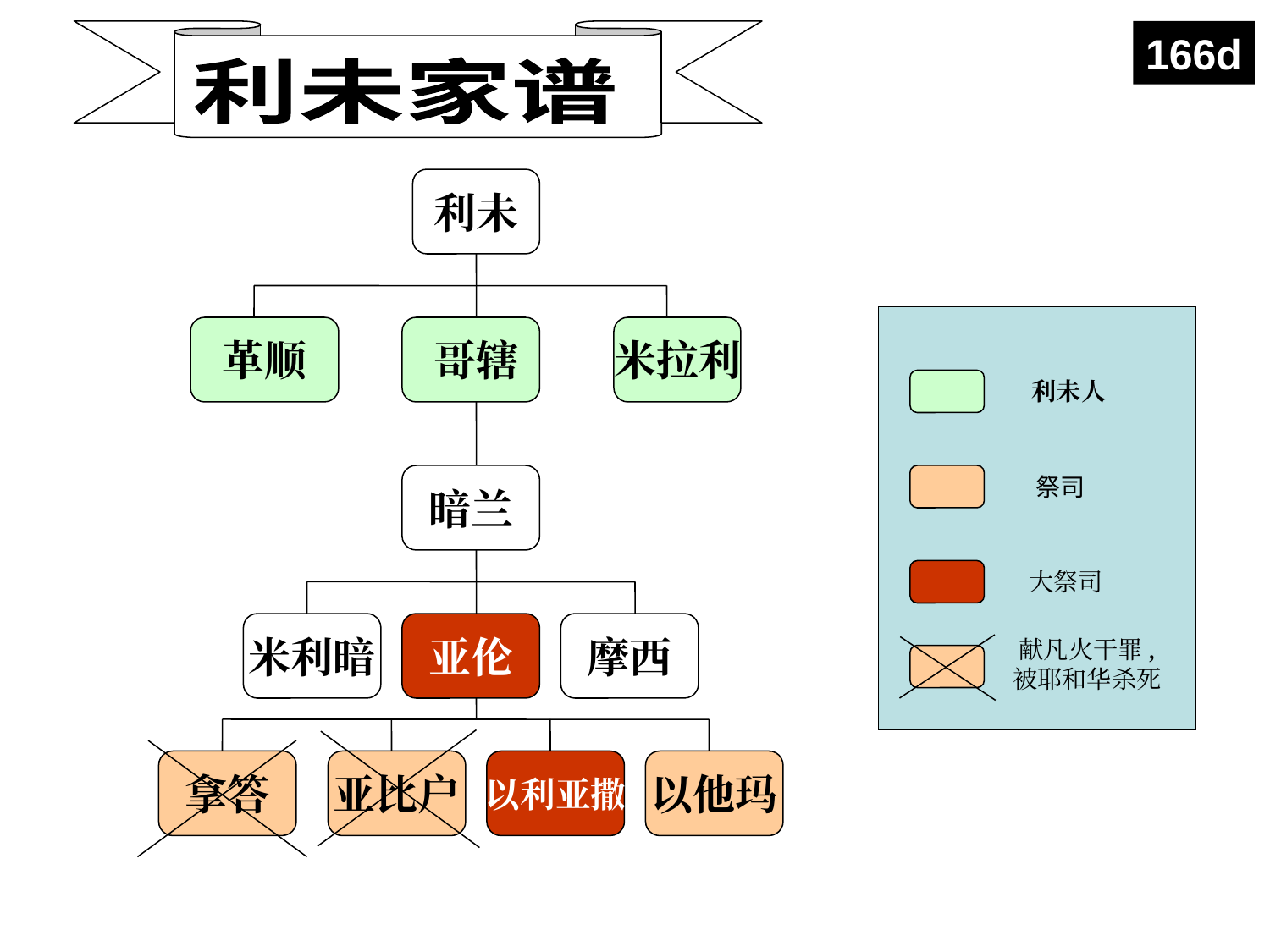

利未家谱
166d
利未

革顺
 哥辖
米拉利

利未人

祭司
暗兰

大祭司

米利暗
亚伦
摩西
献凡火干罪,
被耶和华杀死

拿答
亚比户
以利亚撒
以他玛